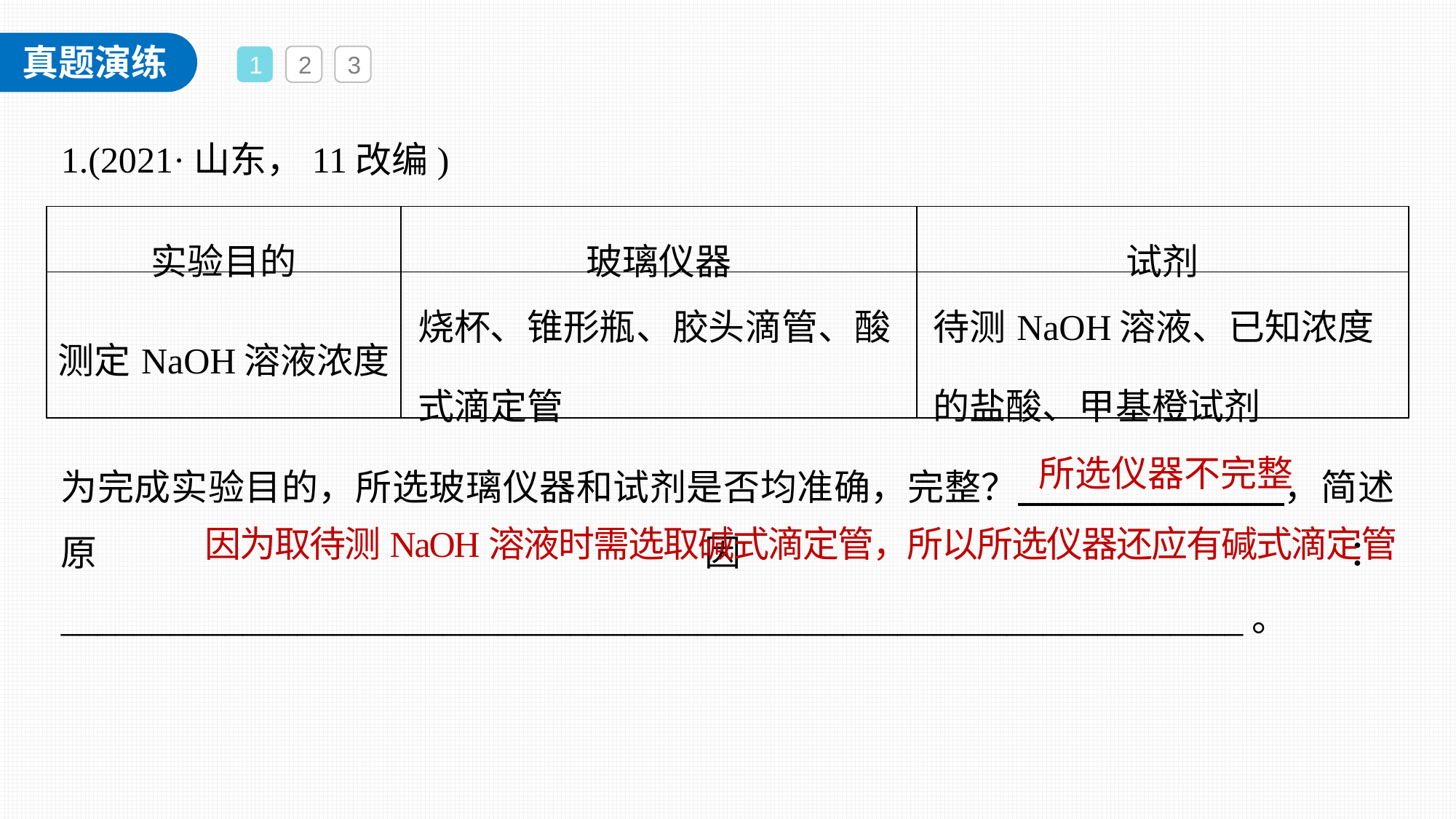

1
2
3
1.(2021·山东，11改编)

为完成实验目的，所选玻璃仪器和试剂是否均准确，完整？                               ，简述原因：_________________________________________________________________。
| 实验目的 | 玻璃仪器 | 试剂 |
| --- | --- | --- |
| 测定NaOH溶液浓度 | 烧杯、锥形瓶、胶头滴管、酸式滴定管 | 待测NaOH溶液、已知浓度的盐酸、甲基橙试剂 |
所选仪器不完整
                 因为取待测NaOH溶液时需选取碱式滴定管，所以所选仪器还应有碱式滴定管